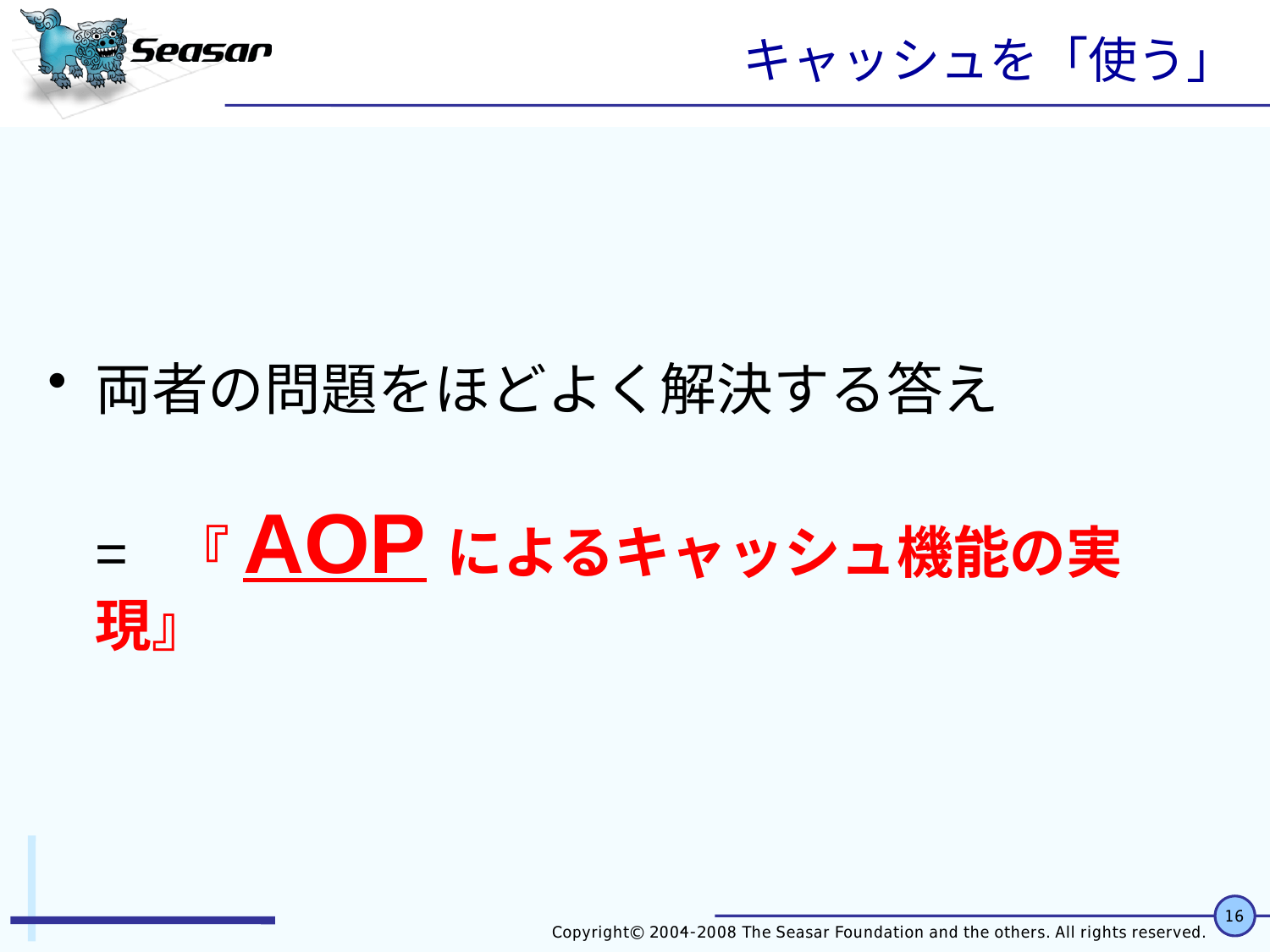

# キャッシュを「使う」

両者の問題をほどよく解決する答え
=  『AOPによるキャッシュ機能の実現』